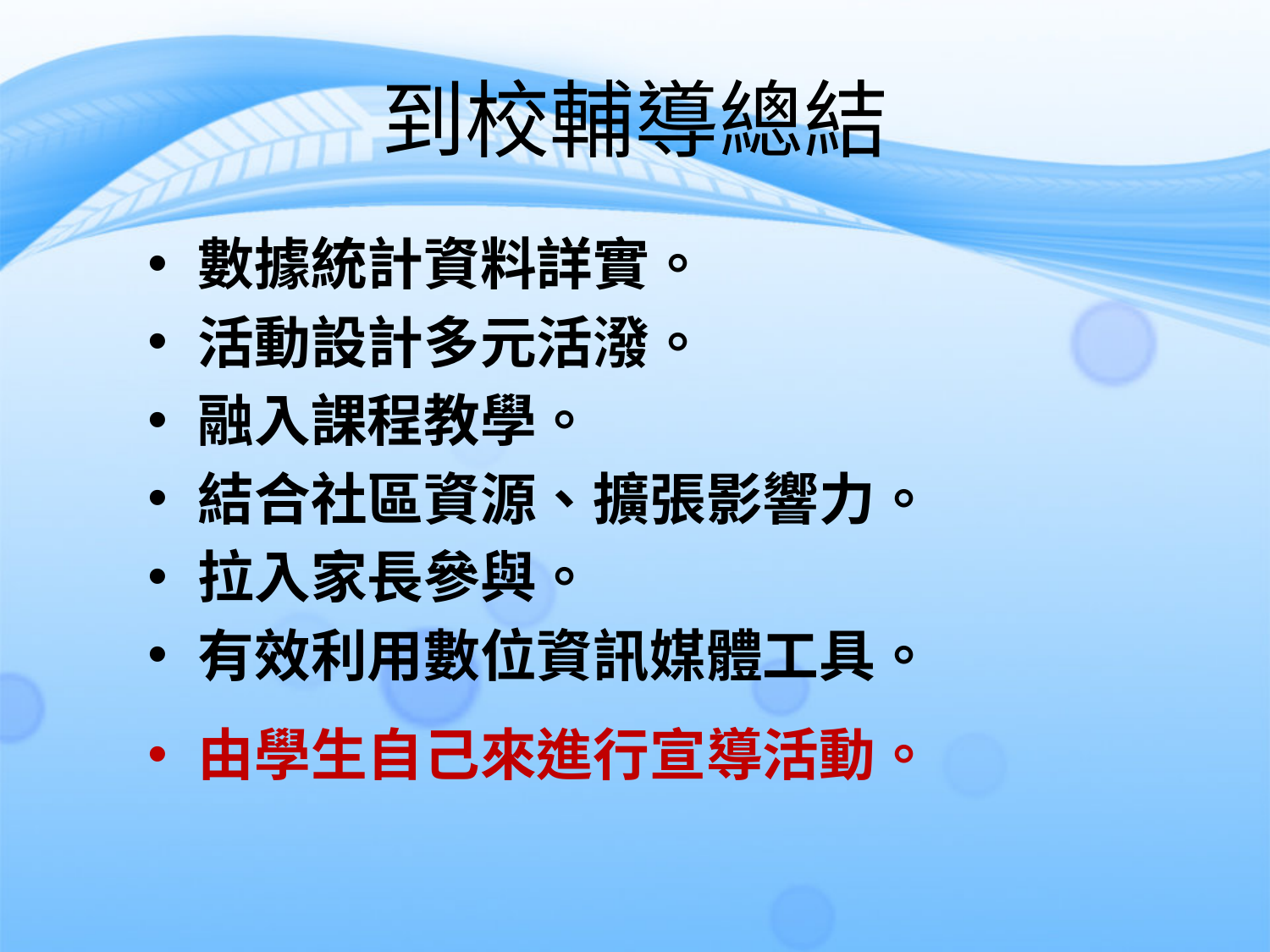

到校輔導總結
數據統計資料詳實。
活動設計多元活潑。
融入課程教學。
結合社區資源、擴張影響力。
拉入家長參與。
有效利用數位資訊媒體工具。
由學生自己來進行宣導活動。